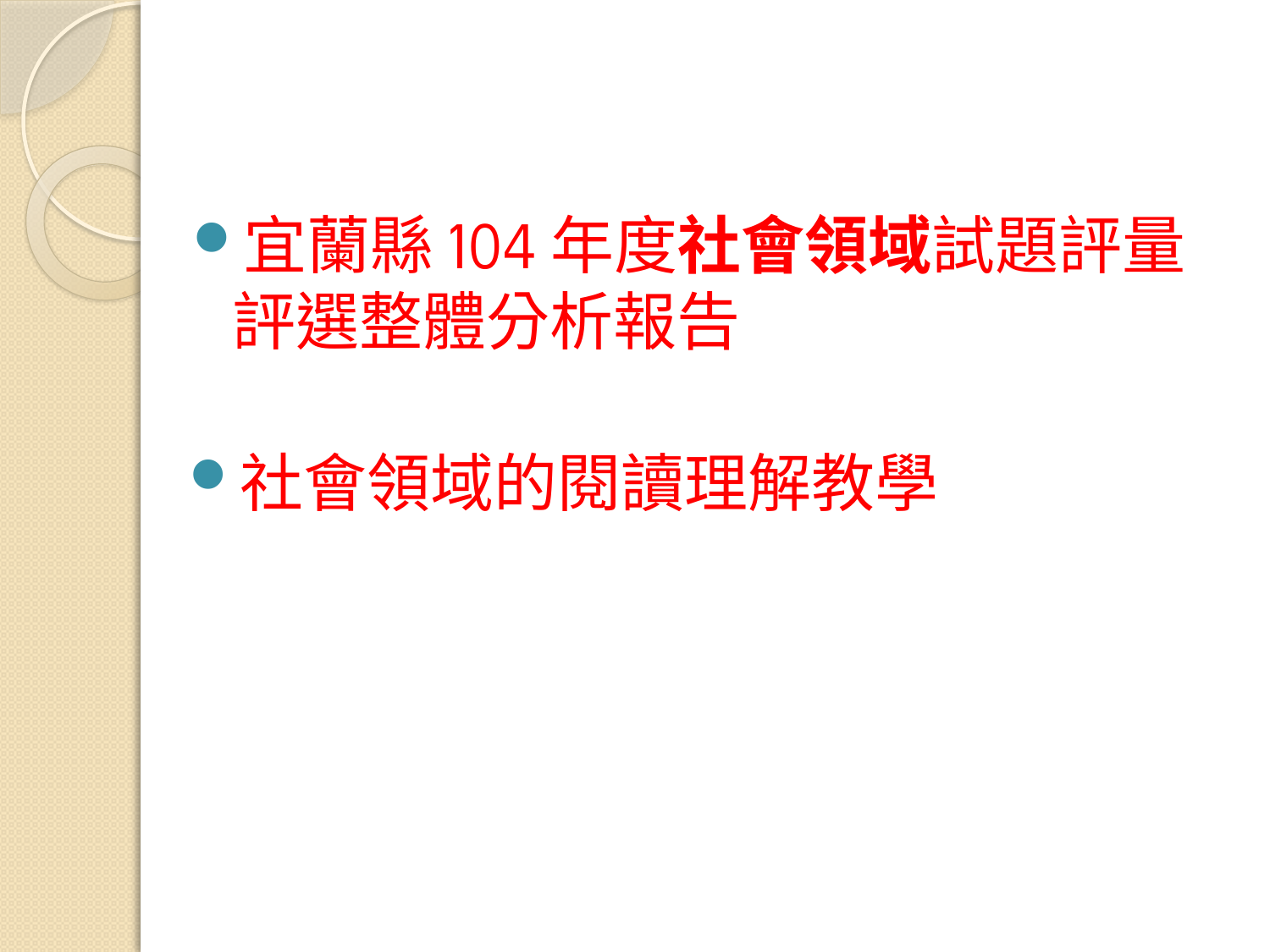

宜蘭縣104年度社會領域試題評量評選整體分析報告
社會領域的閱讀理解教學